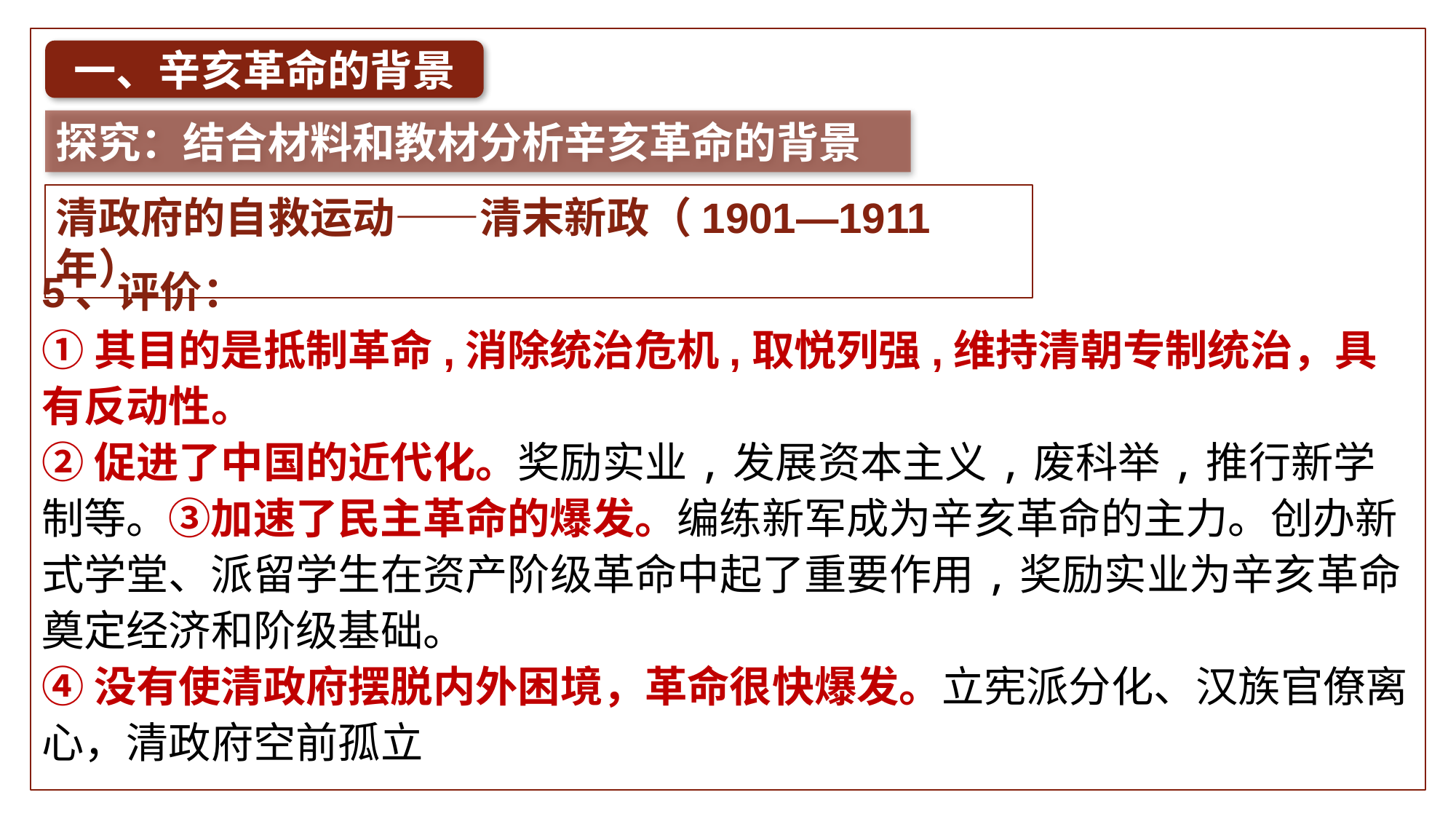

一、辛亥革命的背景
探究：结合材料和教材分析辛亥革命的背景
清政府的自救运动——清末新政（1901—1911年）
5、评价：
①其目的是抵制革命,消除统治危机,取悦列强,维持清朝专制统治，具有反动性。
②促进了中国的近代化。奖励实业,发展资本主义,废科举,推行新学制等。③加速了民主革命的爆发。编练新军成为辛亥革命的主力。创办新式学堂、派留学生在资产阶级革命中起了重要作用,奖励实业为辛亥革命奠定经济和阶级基础。
④没有使清政府摆脱内外困境，革命很快爆发。立宪派分化、汉族官僚离心，清政府空前孤立